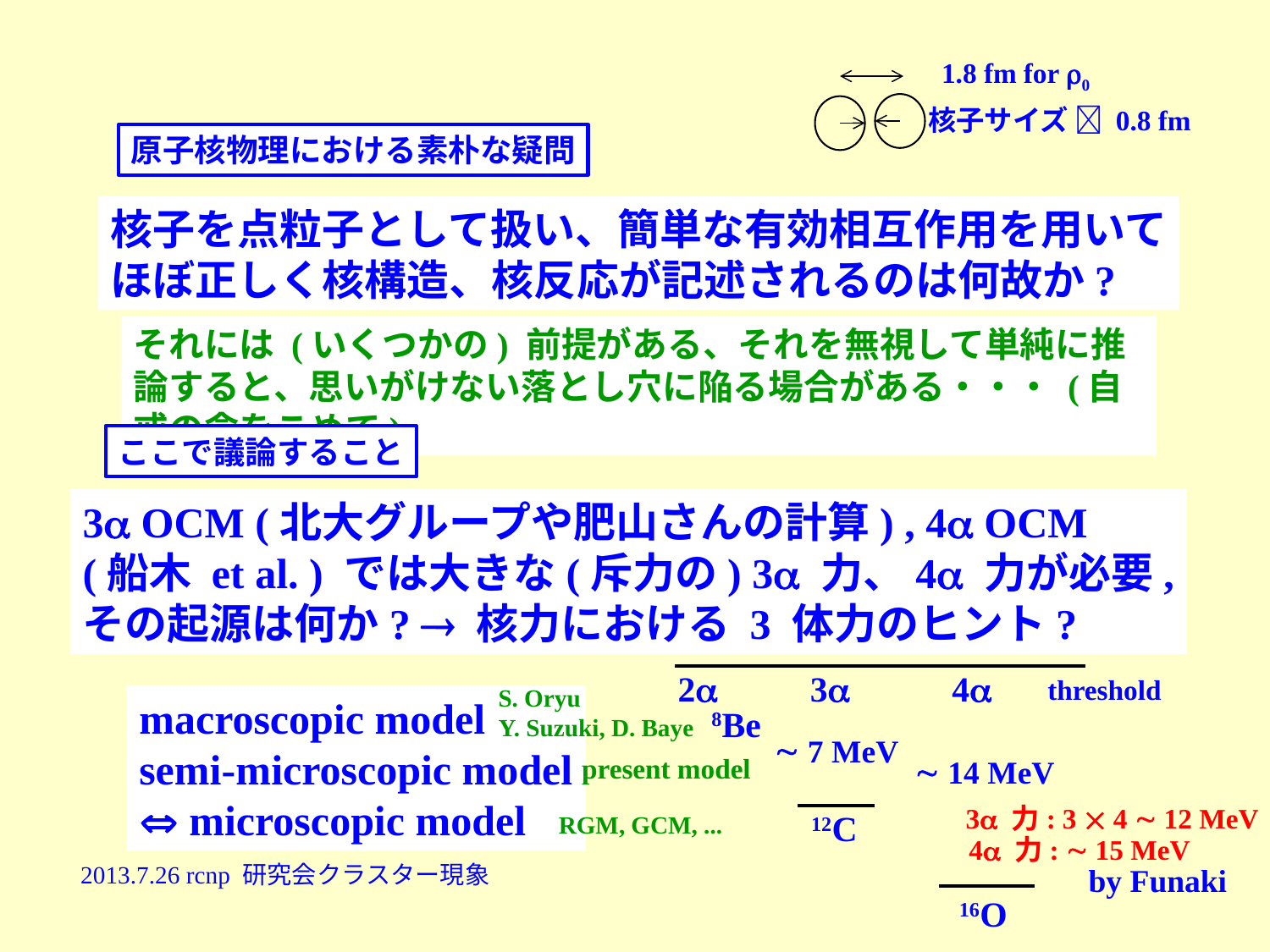

1.8 fm for ρ0

核子サイズ ∼ 0.8 fm
原子核物理における素朴な疑問
核子を点粒子として扱い、簡単な有効相互作用を用いて
ほぼ正しく核構造、核反応が記述されるのは何故か?
それには (いくつかの) 前提がある、それを無視して単純に推論すると、思いがけない落とし穴に陥る場合がある・・・ (自戒の念をこめて)
ここで議論すること
3α OCM (北大グループや肥山さんの計算) , 4α OCM
(船木 et al. ) では大きな(斥力の) 3α 力、4α 力が必要,
その起源は何か? → 核力における 3 体力のヒント?
2α
3α
4α
threshold
S. Oryu
Y. Suzuki, D. Baye
macroscopic model
semi-microscopic model
⇔ microscopic model
8Be

∼ 7 MeV
present model
∼ 14 MeV
3α 力: 3 × 4 ∼ 12 MeV
12C
RGM, GCM, ...
4α 力: ∼ 15 MeV
by Funaki
16O